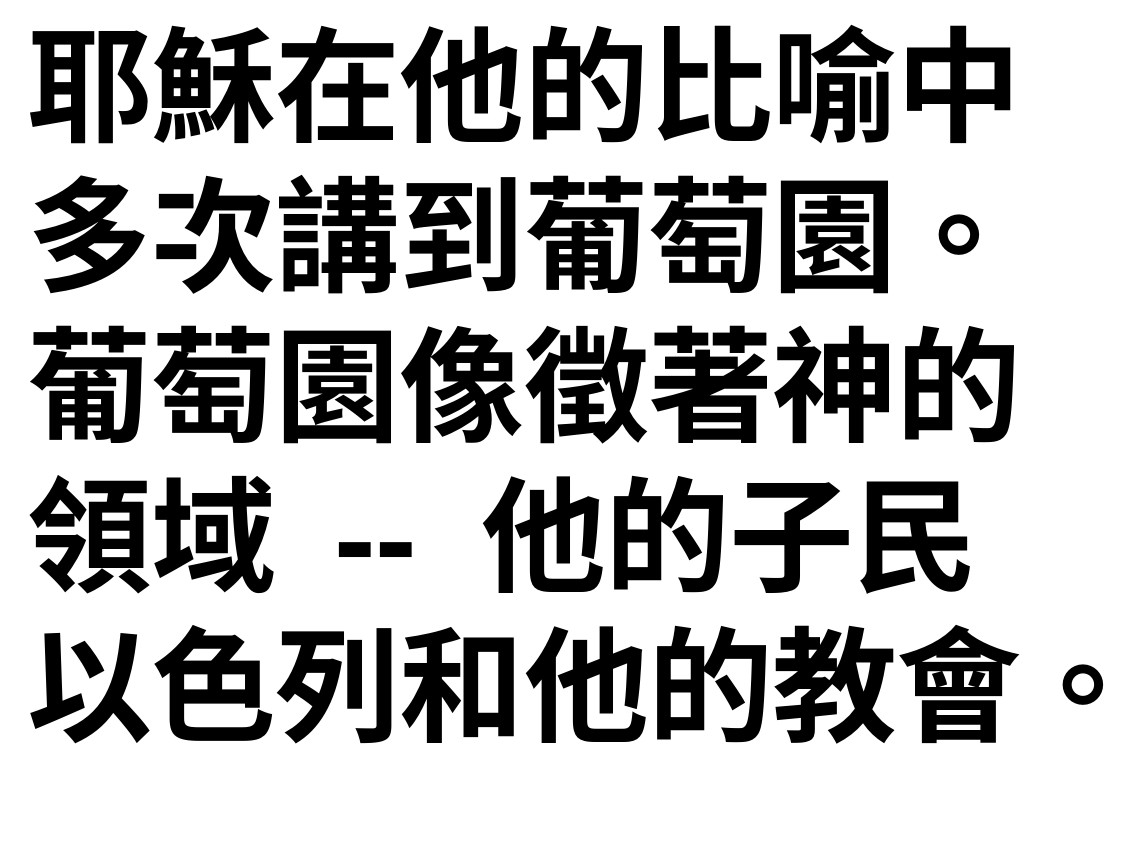

耶穌在他的比喻中多次講到葡萄園。葡萄園像徵著神的領域 -- 他的子民以色列和他的教會。